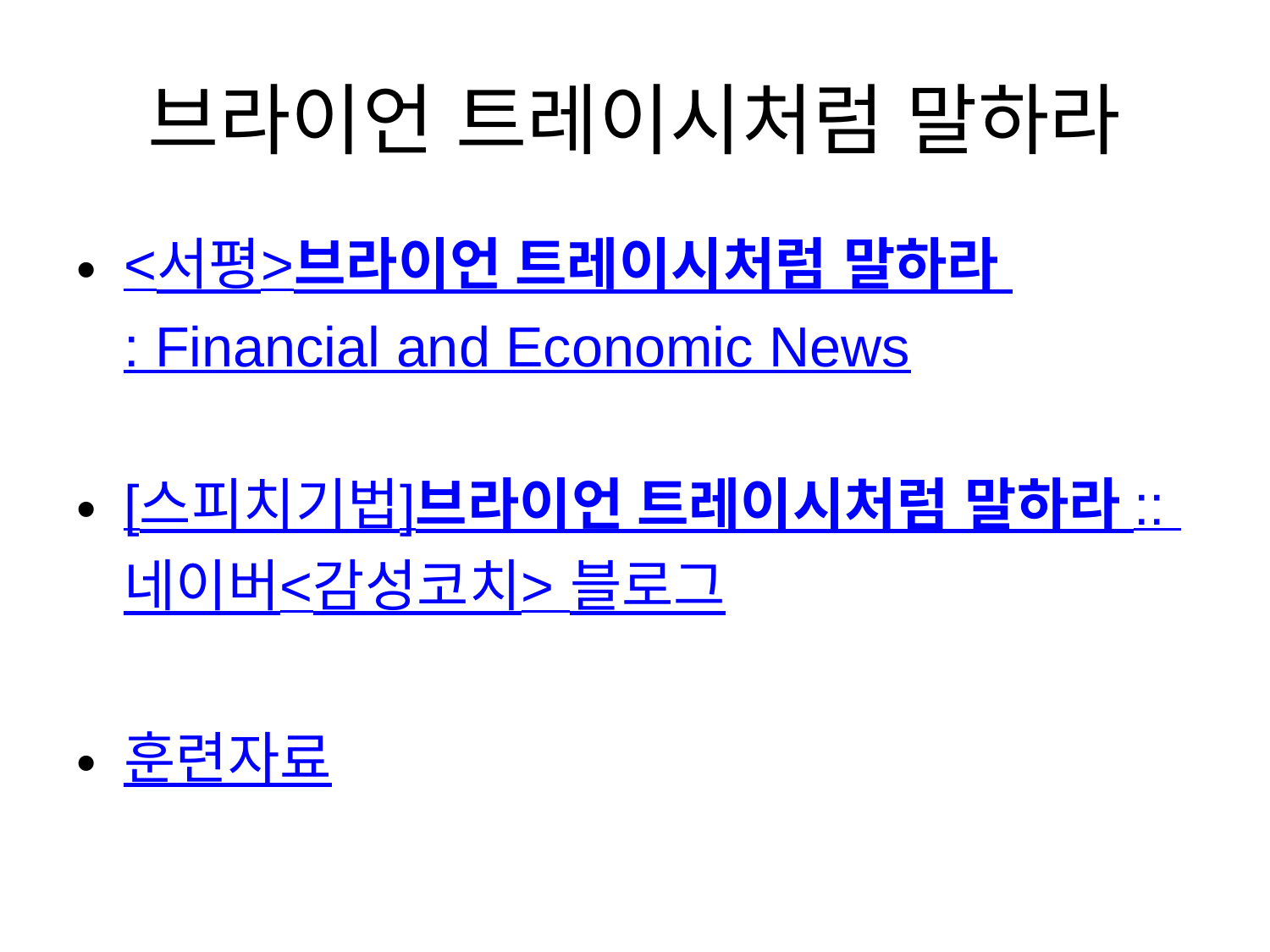

# 브라이언 트레이시처럼 말하라
<서평>브라이언 트레이시처럼 말하라 : Financial and Economic News

[스피치기법]브라이언 트레이시처럼 말하라 :: 네이버<감성코치> 블로그

훈련자료